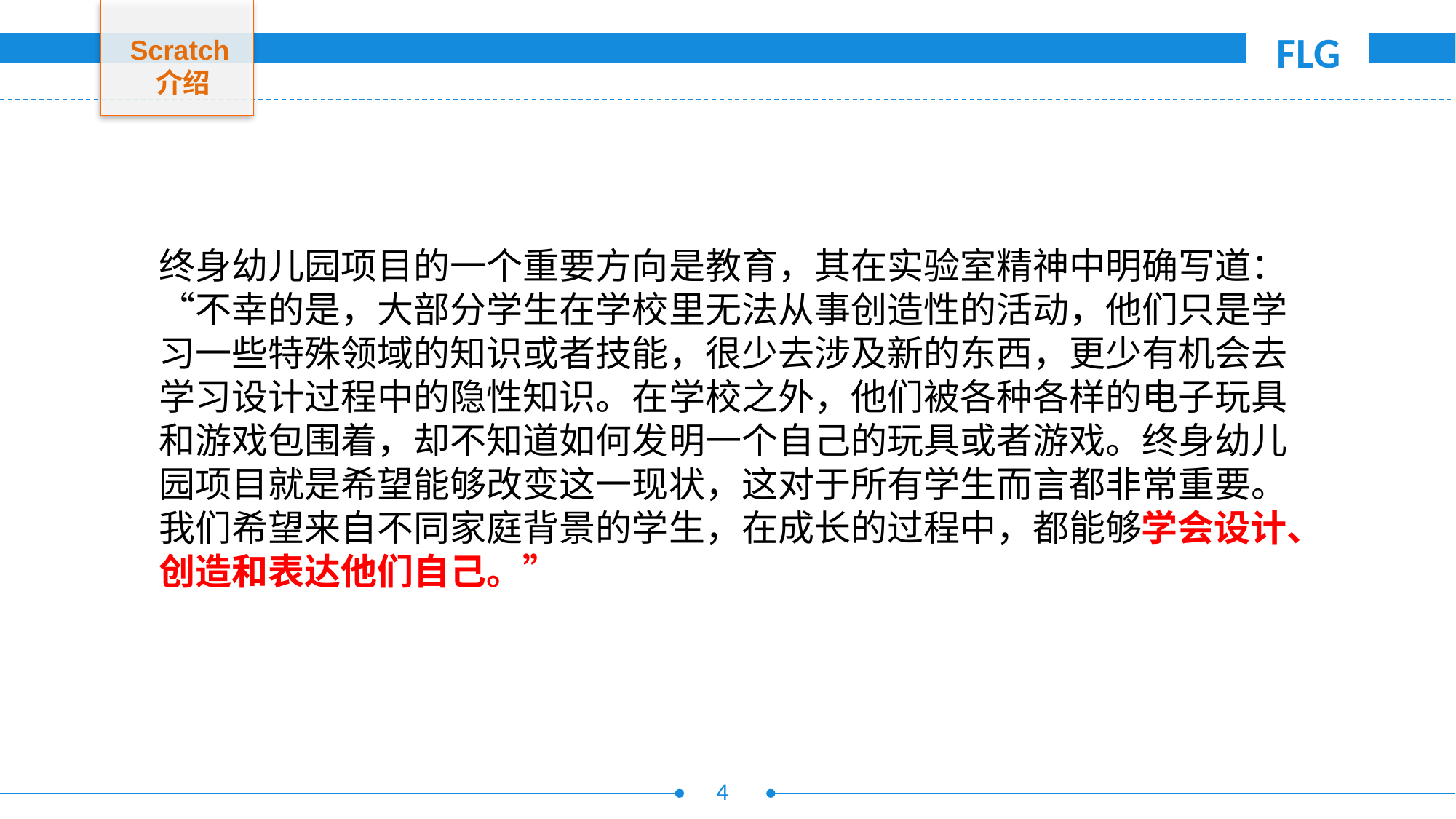

Scratch介绍
终身幼儿园项目的一个重要方向是教育，其在实验室精神中明确写道：“不幸的是，大部分学生在学校里无法从事创造性的活动，他们只是学习一些特殊领域的知识或者技能，很少去涉及新的东西，更少有机会去学习设计过程中的隐性知识。在学校之外，他们被各种各样的电子玩具和游戏包围着，却不知道如何发明一个自己的玩具或者游戏。终身幼儿园项目就是希望能够改变这一现状，这对于所有学生而言都非常重要。我们希望来自不同家庭背景的学生，在成长的过程中，都能够学会设计、创造和表达他们自己。”